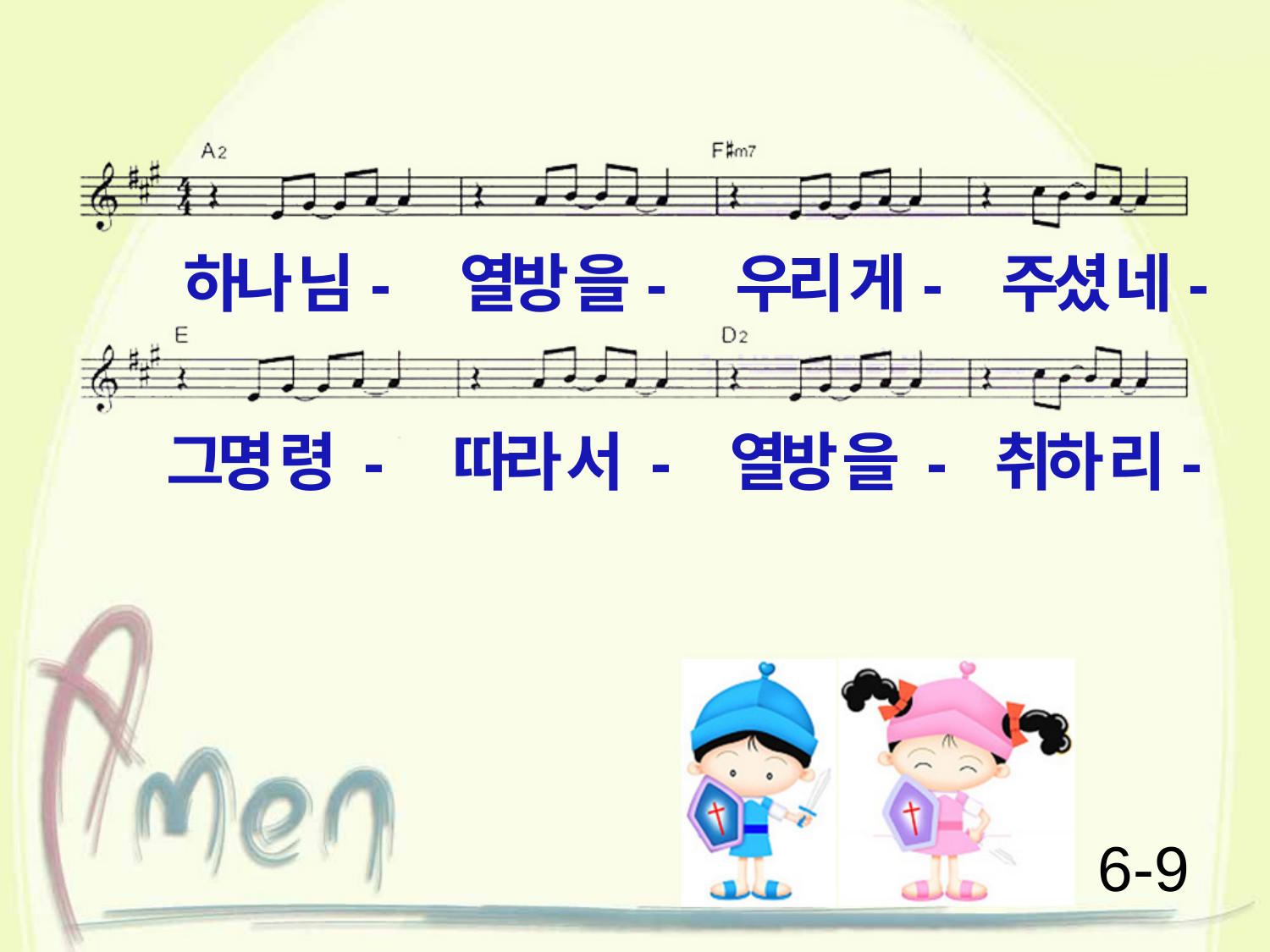

하나 님-     열방 을-     우리 게-    주셨 네-
그명 령 -     따라 서 -    열방 을 -   취하 리-
6-9